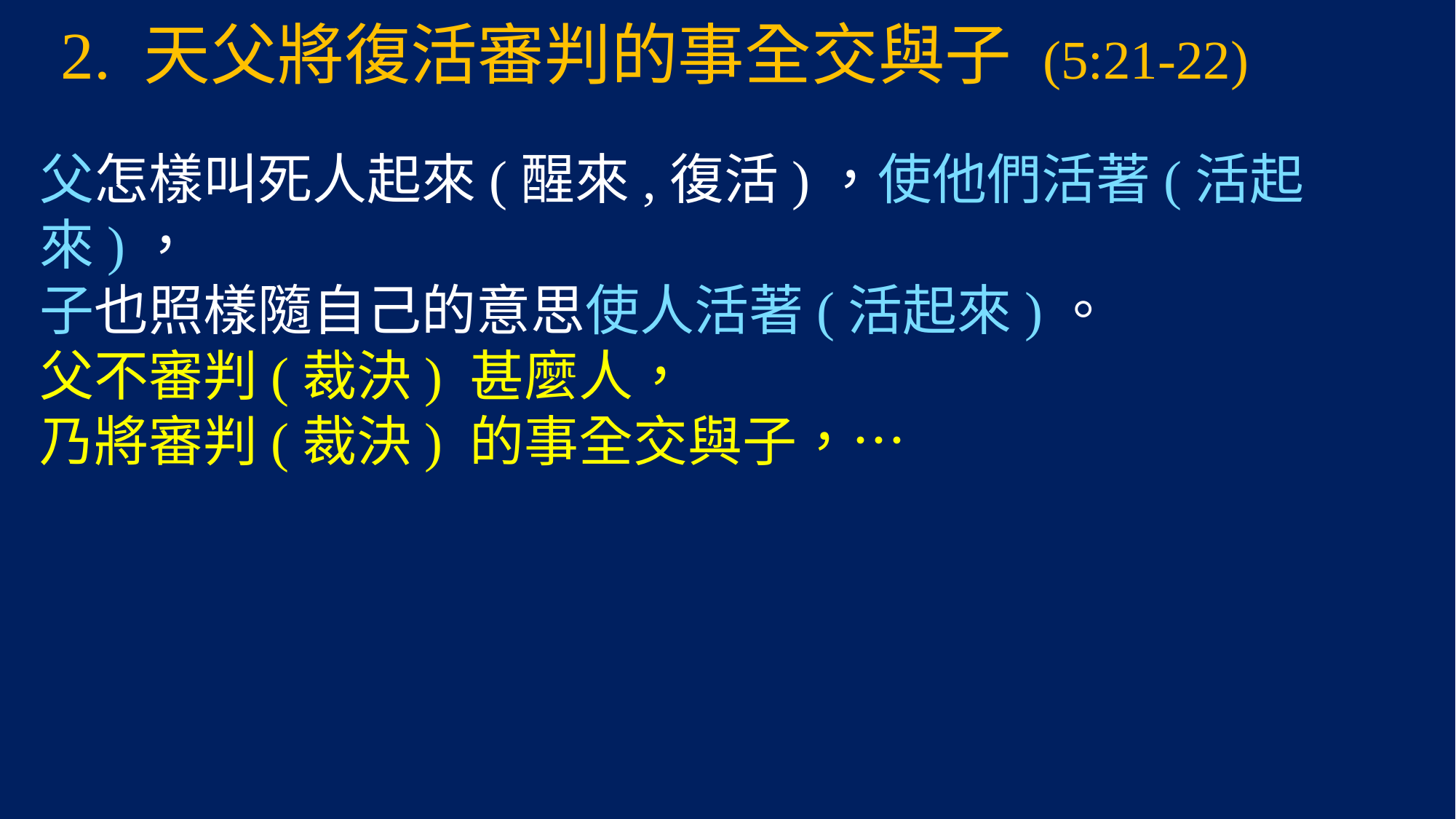

# 2. 天父將復活審判的事全交與子 (5:21-22)
父怎樣叫死人起來(醒來,復活)，使他們活著(活起來)，
子也照樣隨自己的意思使人活著(活起來)。
父不審判(裁決) 甚麼人，
乃將審判(裁決) 的事全交與子，…